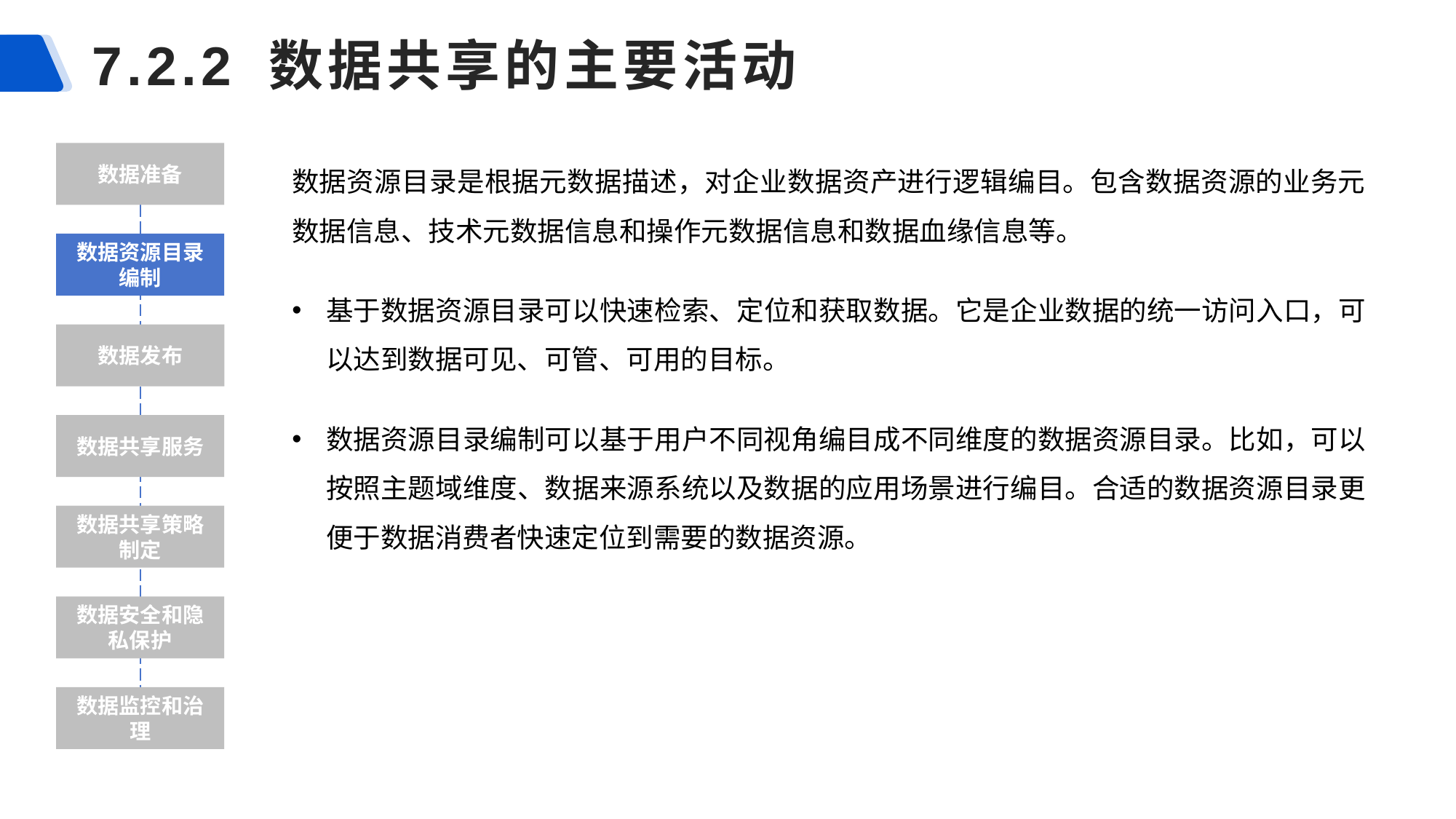

# 7.2.2 数据共享的主要活动
数据准备
数据资源目录是根据元数据描述，对企业数据资产进行逻辑编目。包含数据资源的业务元数据信息、技术元数据信息和操作元数据信息和数据血缘信息等。
基于数据资源目录可以快速检索、定位和获取数据。它是企业数据的统一访问入口，可以达到数据可见、可管、可用的目标。
数据资源目录编制可以基于用户不同视角编目成不同维度的数据资源目录。比如，可以按照主题域维度、数据来源系统以及数据的应用场景进行编目。合适的数据资源目录更便于数据消费者快速定位到需要的数据资源。
数据资源目录编制
数据发布
数据共享服务
数据共享策略制定
数据安全和隐私保护
数据监控和治理